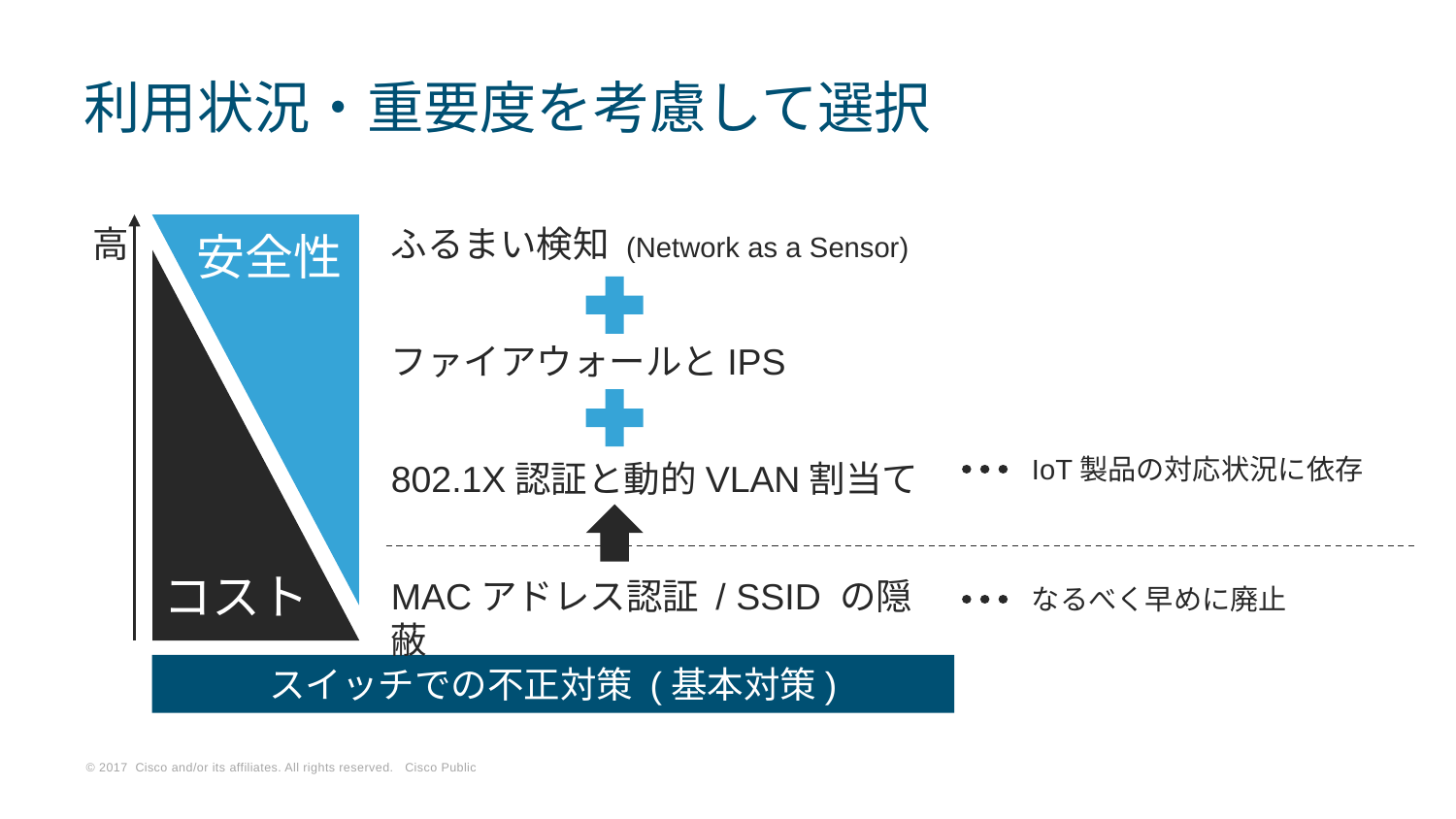

# 利用状況・重要度を考慮して選択
高

ふるまい検知 (Network as a Sensor)
安全性

ファイアウォールとIPS

IoT製品の対応状況に依存
802.1X認証と動的VLAN割当て

コスト
MACアドレス認証 / SSID の隠蔽
なるべく早めに廃止
スイッチでの不正対策 (基本対策)